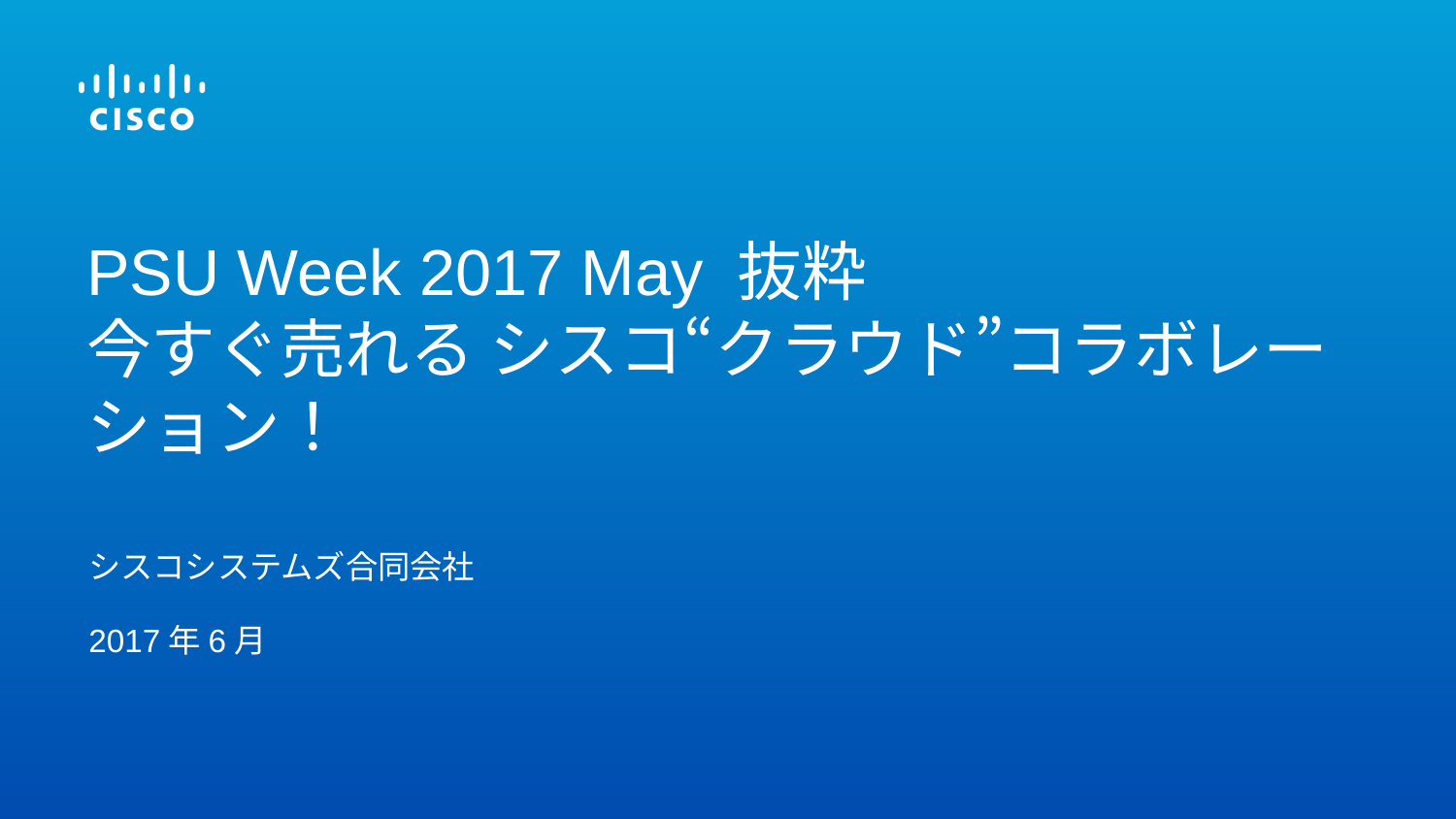

PSU Week 2017 May 抜粋
今すぐ売れる シスコ“クラウド”コラボレーション！
シスコシステムズ合同会社
2017年6月